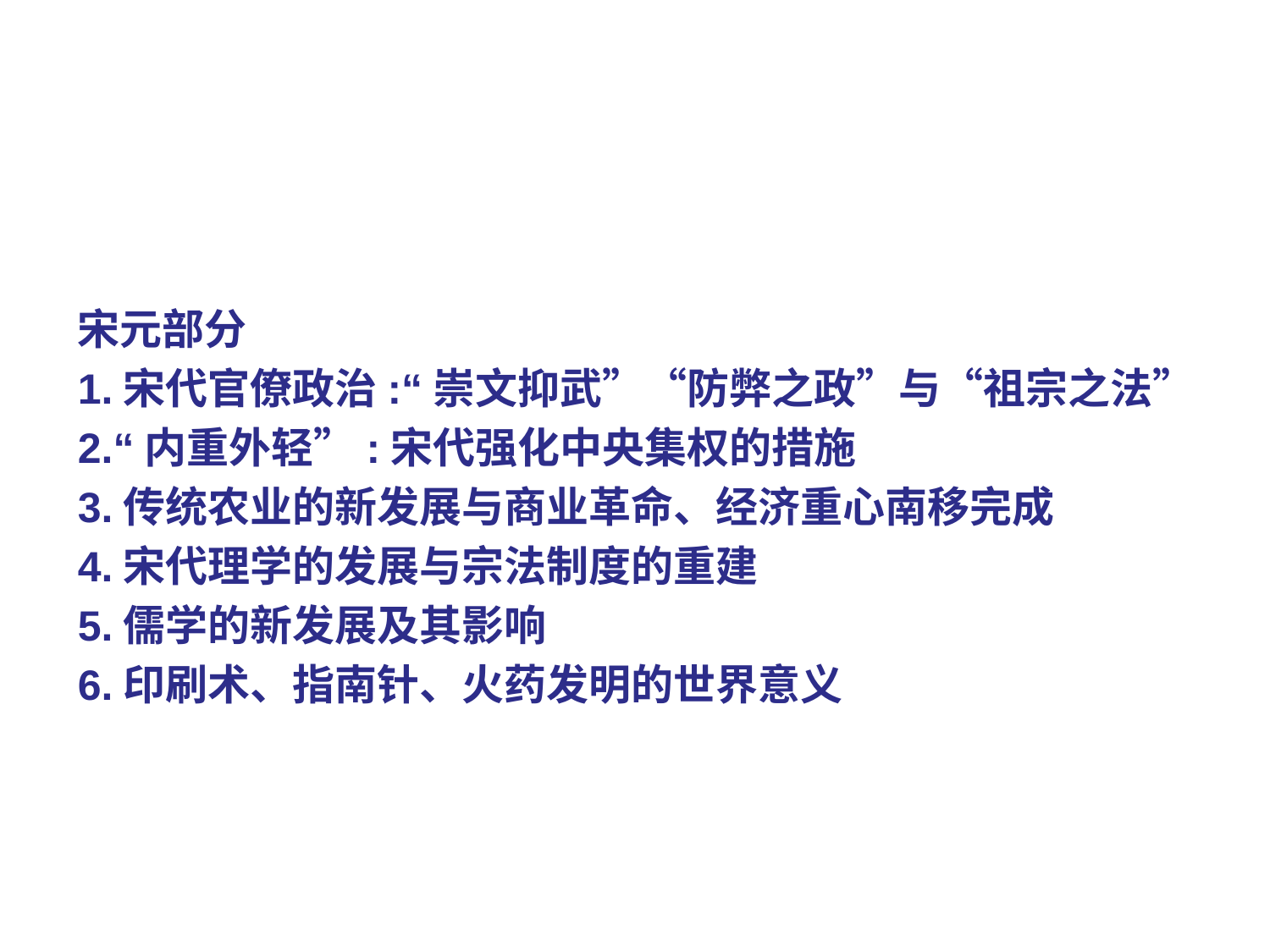

宋元部分
1.宋代官僚政治:“崇文抑武”“防弊之政”与“祖宗之法”
2.“内重外轻”:宋代强化中央集权的措施
3.传统农业的新发展与商业革命、经济重心南移完成
4.宋代理学的发展与宗法制度的重建
5.儒学的新发展及其影响
6.印刷术、指南针、火药发明的世界意义